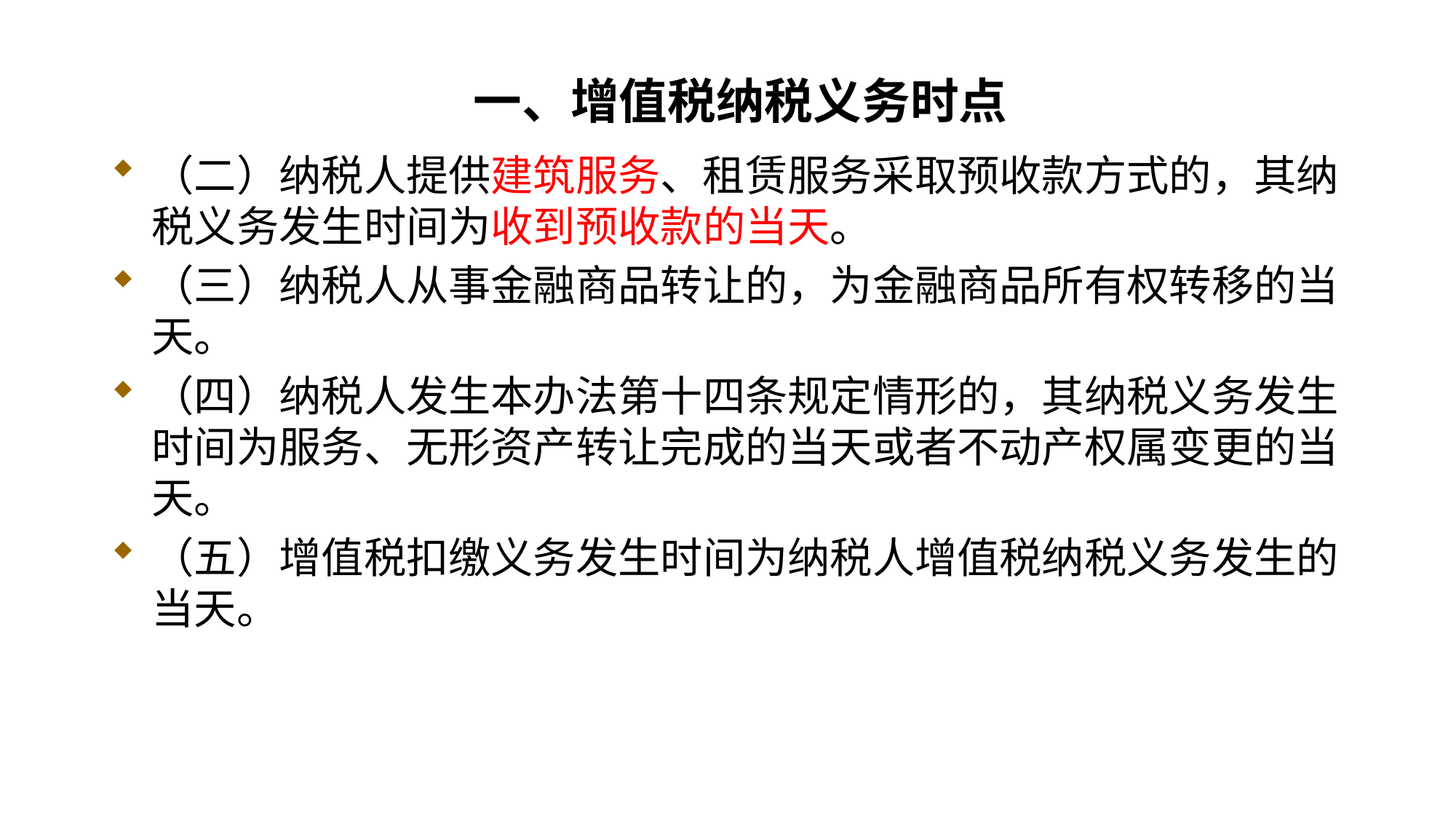

# 一、增值税纳税义务时点
（二）纳税人提供建筑服务、租赁服务采取预收款方式的，其纳税义务发生时间为收到预收款的当天。
（三）纳税人从事金融商品转让的，为金融商品所有权转移的当天。
（四）纳税人发生本办法第十四条规定情形的，其纳税义务发生时间为服务、无形资产转让完成的当天或者不动产权属变更的当天。
（五）增值税扣缴义务发生时间为纳税人增值税纳税义务发生的当天。